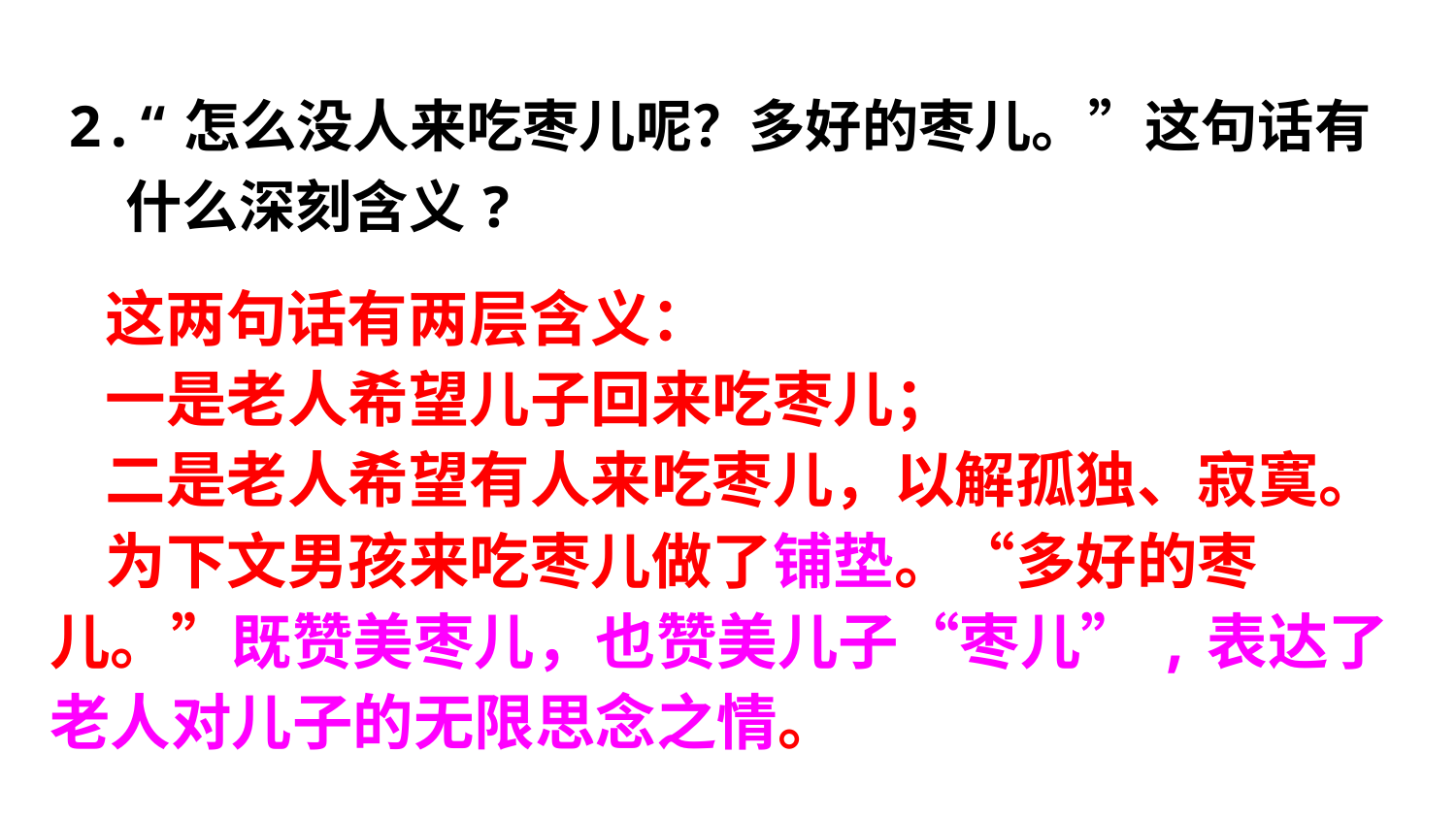

2.“怎么没人来吃枣儿呢？多好的枣儿。”这句话有什么深刻含义?
   这两句话有两层含义：
   一是老人希望儿子回来吃枣儿；
   二是老人希望有人来吃枣儿，以解孤独、寂寞。
   为下文男孩来吃枣儿做了铺垫。“多好的枣儿。”既赞美枣儿，也赞美儿子“枣儿”,表达了老人对儿子的无限思念之情。